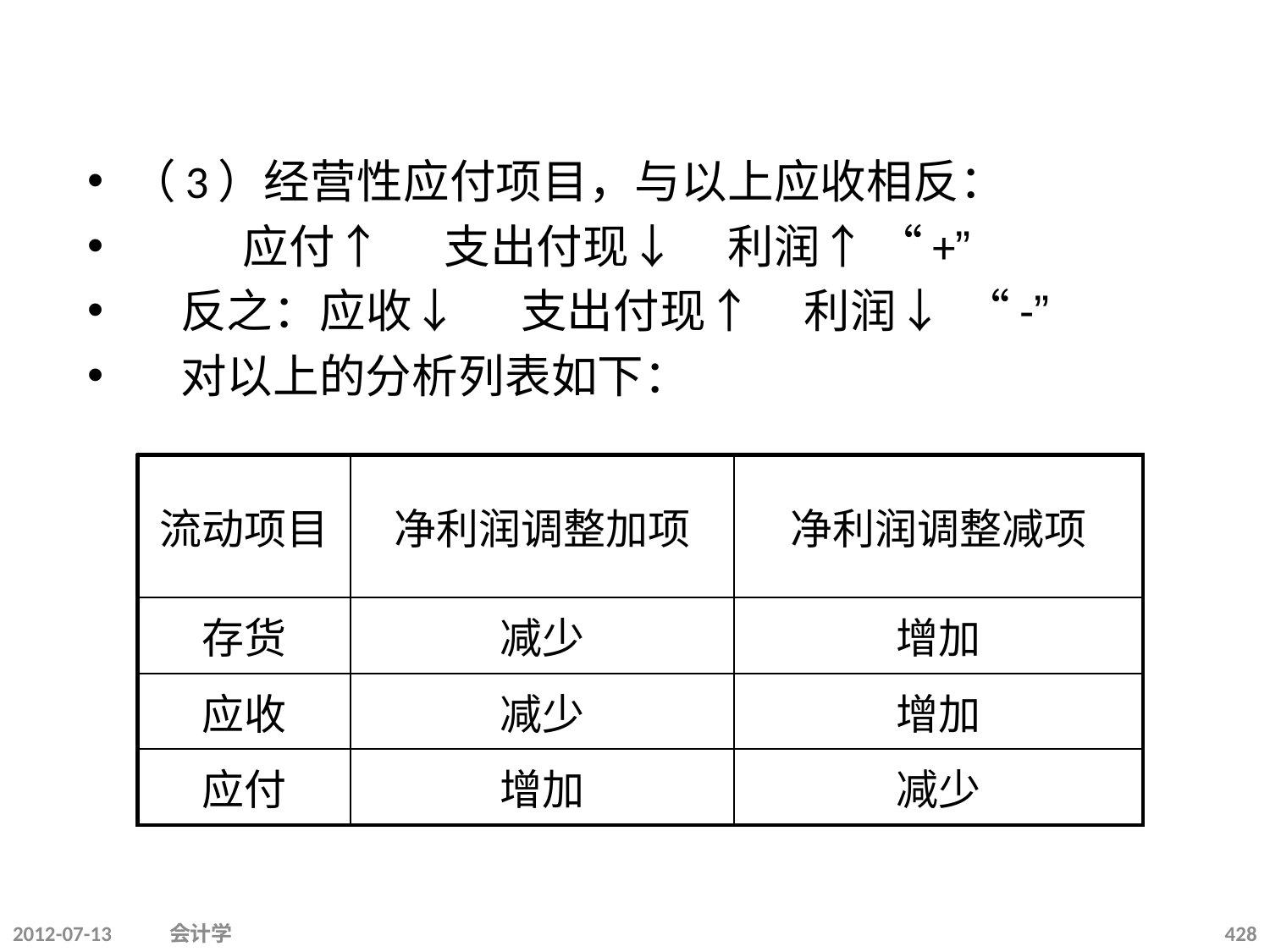

（3）经营性应付项目，与以上应收相反：
          应付↑      支出付现↓     利润↑ “+”
    反之：应收↓      支出付现↑     利润↓  “-”
    对以上的分析列表如下：
| 流动项目 | 净利润调整加项 | 净利润调整减项 |
| --- | --- | --- |
| 存货 | 减少 | 增加 |
| 应收 | 减少 | 增加 |
| 应付 | 增加 | 减少 |
2012-07-13
会计学
428